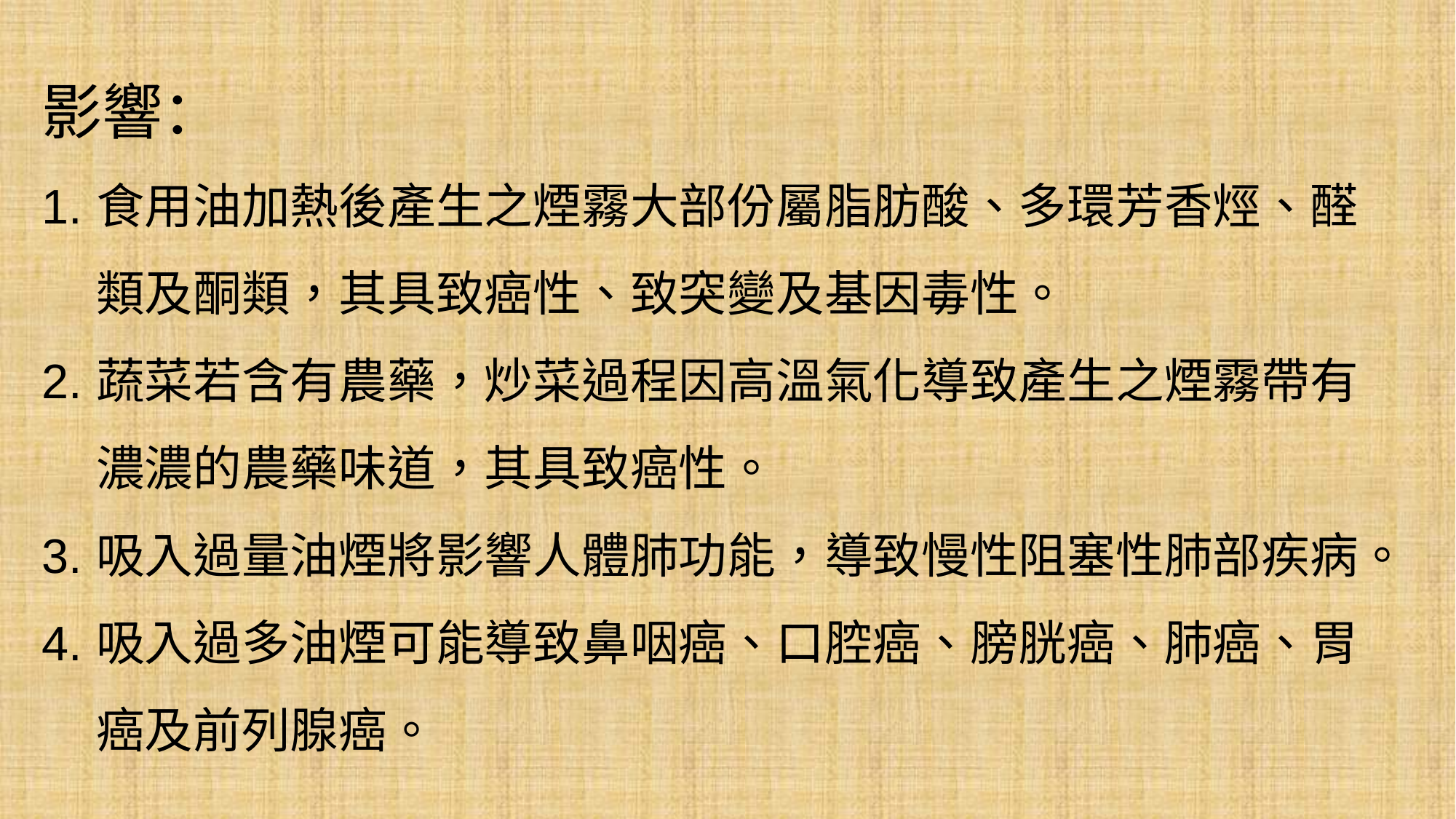

影響：
食用油加熱後產生之煙霧大部份屬脂肪酸、多環芳香烴、醛類及酮類，其具致癌性、致突變及基因毒性。
蔬菜若含有農藥，炒菜過程因高溫氣化導致產生之煙霧帶有濃濃的農藥味道，其具致癌性。
吸入過量油煙將影響人體肺功能，導致慢性阻塞性肺部疾病。
吸入過多油煙可能導致鼻咽癌、口腔癌、膀胱癌、肺癌、胃癌及前列腺癌。